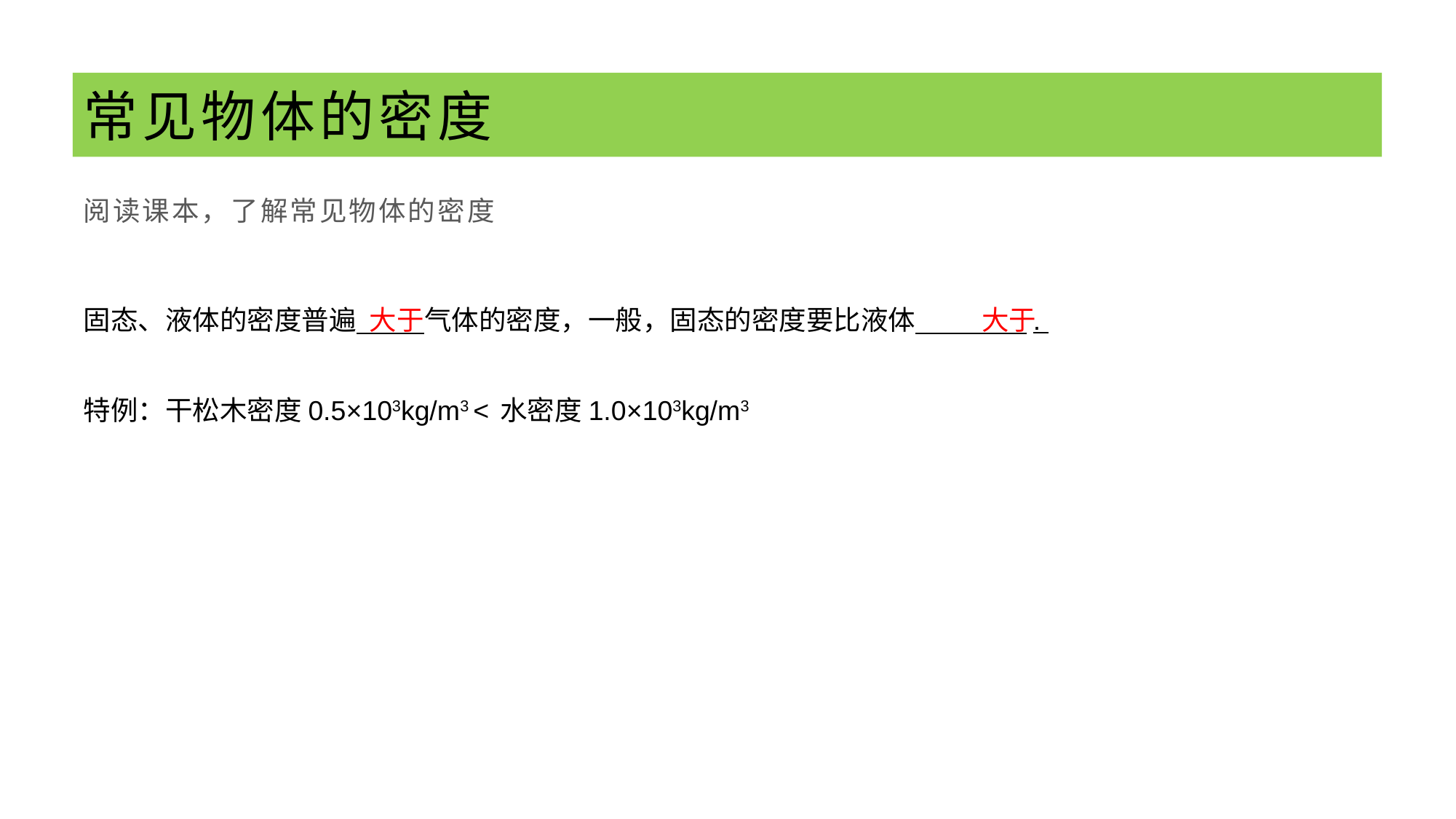

# 常见物体的密度
阅读课本，了解常见物体的密度
固态、液体的密度普遍           气体的密度，一般，固态的密度要比液体                  .
大于
大于
特例：干松木密度0.5×103kg/m3 < 水密度1.0×103kg/m3